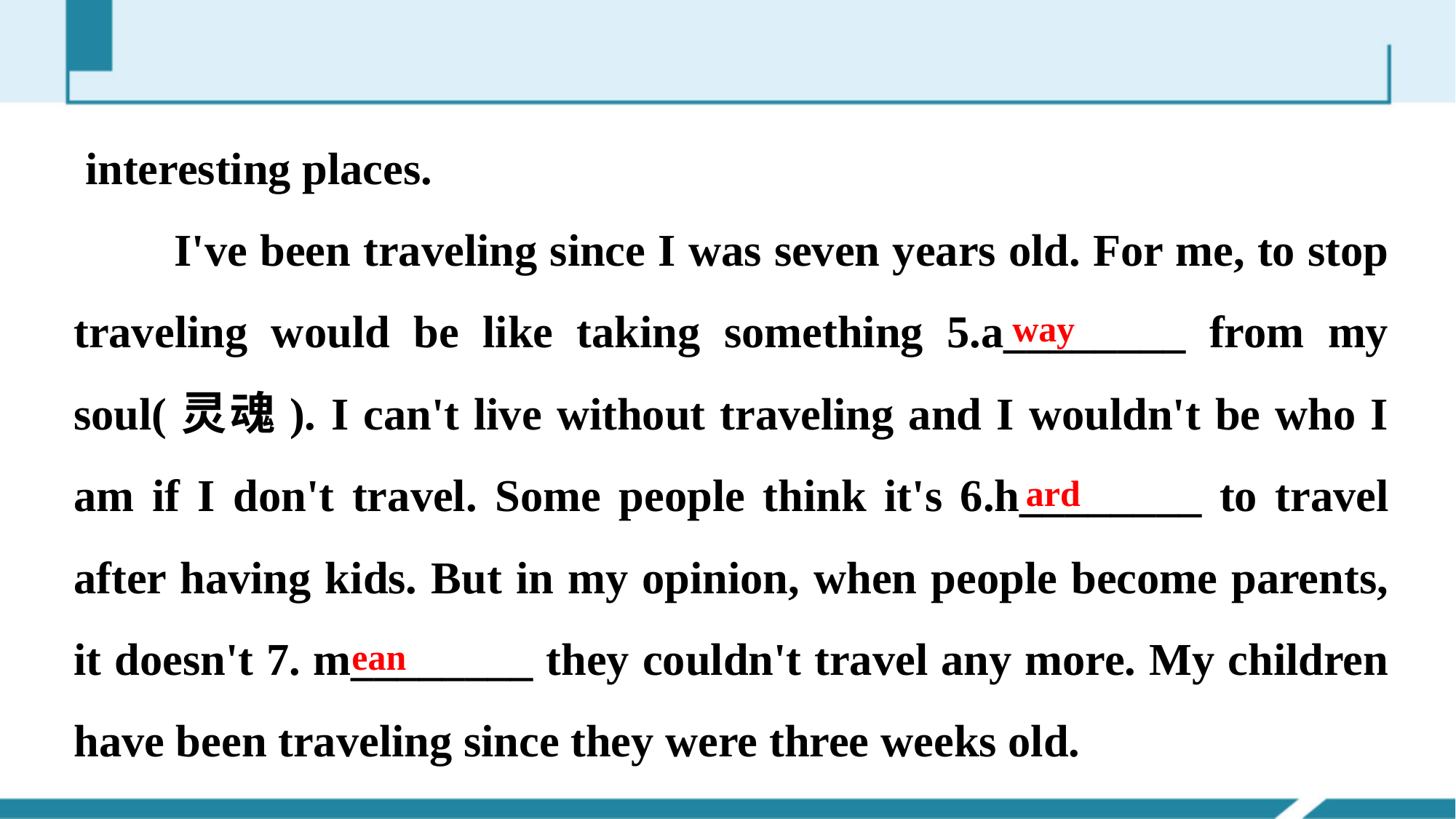

interesting places.
        I've been traveling since I was seven years old. For me, to stop traveling would be like taking something 5.a________ from my soul(灵魂). I can't live without traveling and I wouldn't be who I am if I don't travel. Some people think it's 6.h________ to travel after having kids. But in my opinion, when people become parents, it doesn't 7. m________ they couldn't travel any more. My children have been traveling since they were three weeks old.
way
ard
ean